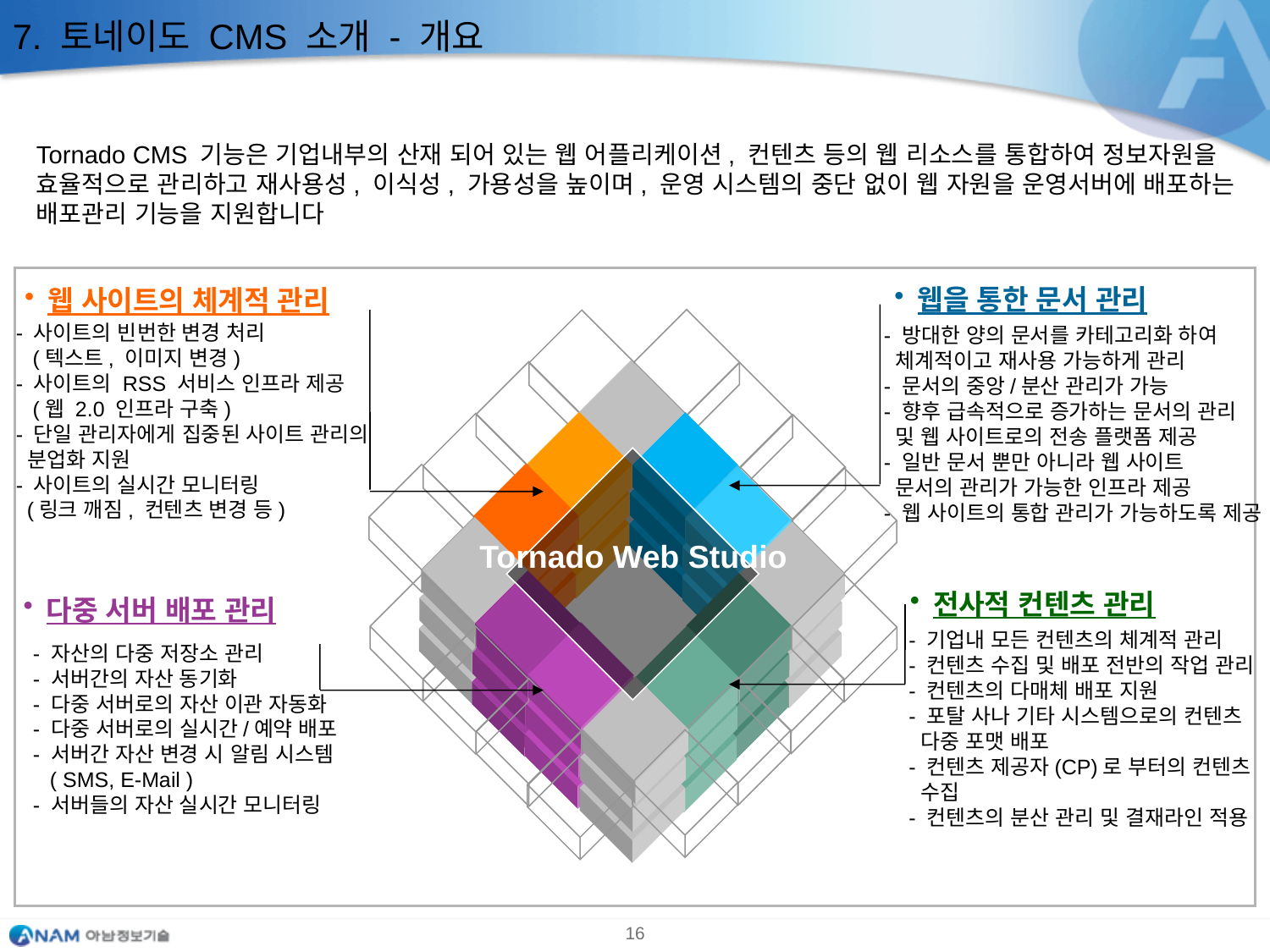

7. 토네이도 CMS 소개 - 개요
Tornado CMS 기능은 기업내부의 산재 되어 있는 웹 어플리케이션, 컨텐츠 등의 웹 리소스를 통합하여 정보자원을 효율적으로 관리하고 재사용성, 이식성, 가용성을 높이며, 운영 시스템의 중단 없이 웹 자원을 운영서버에 배포하는 배포관리 기능을 지원합니다

 웹을 통한 문서 관리
 웹 사이트의 체계적 관리

Tornado Web Studio

- 사이트의 빈번한 변경 처리
  (텍스트, 이미지 변경)
- 사이트의 RSS 서비스 인프라 제공
  (웹 2.0 인프라 구축)
- 단일 관리자에게 집중된 사이트 관리의
  분업화 지원
- 사이트의 실시간 모니터링
 (링크 깨짐, 컨텐츠 변경 등)
- 방대한 양의 문서를 카테고리화 하여
  체계적이고 재사용 가능하게 관리
- 문서의 중앙/분산 관리가 가능
- 향후 급속적으로 증가하는 문서의 관리
  및 웹 사이트로의 전송 플랫폼 제공
- 일반 문서 뿐만 아니라 웹 사이트
  문서의 관리가 가능한 인프라 제공
- 웹 사이트의 통합 관리가 가능하도록 제공
 전사적 컨텐츠 관리
 다중 서버 배포 관리
- 기업내 모든 컨텐츠의 체계적 관리
- 컨텐츠 수집 및 배포 전반의 작업 관리
- 컨텐츠의 다매체 배포 지원
- 포탈 사나 기타 시스템으로의 컨텐츠
  다중 포맷 배포
- 컨텐츠 제공자(CP)로 부터의 컨텐츠
  수집
- 컨텐츠의 분산 관리 및 결재라인 적용
- 자산의 다중 저장소 관리
- 서버간의 자산 동기화
- 다중 서버로의 자산 이관 자동화
- 다중 서버로의 실시간/예약 배포
- 서버간 자산 변경 시 알림 시스템
  ( SMS, E-Mail )
- 서버들의 자산 실시간 모니터링